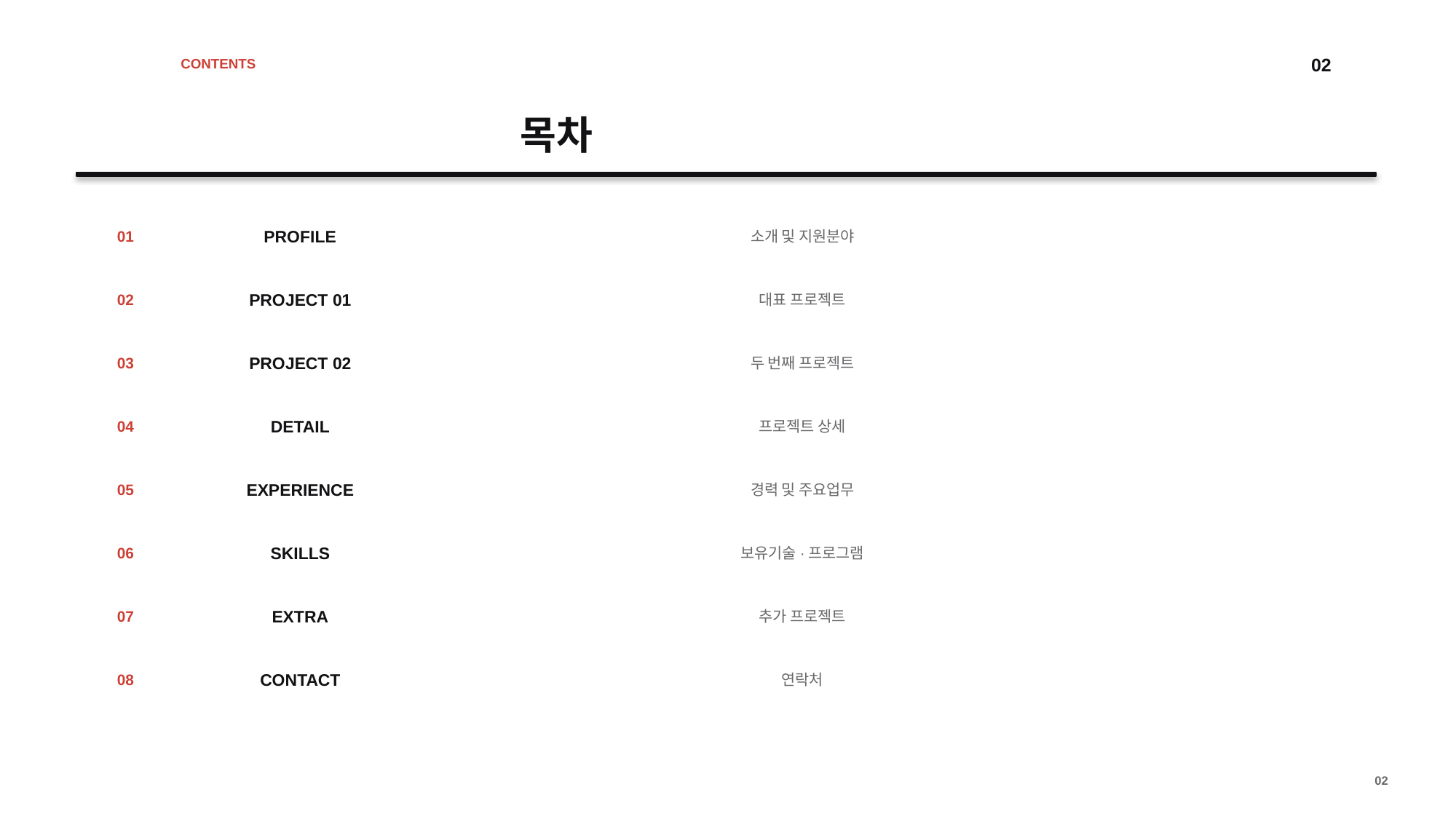

02
CONTENTS
목차

01
PROFILE
소개 및 지원분야
02
PROJECT 01
대표 프로젝트
03
PROJECT 02
두 번째 프로젝트
04
DETAIL
프로젝트 상세
05
EXPERIENCE
경력 및 주요업무
06
SKILLS
보유기술·프로그램
07
EXTRA
추가 프로젝트
08
CONTACT
연락처
02